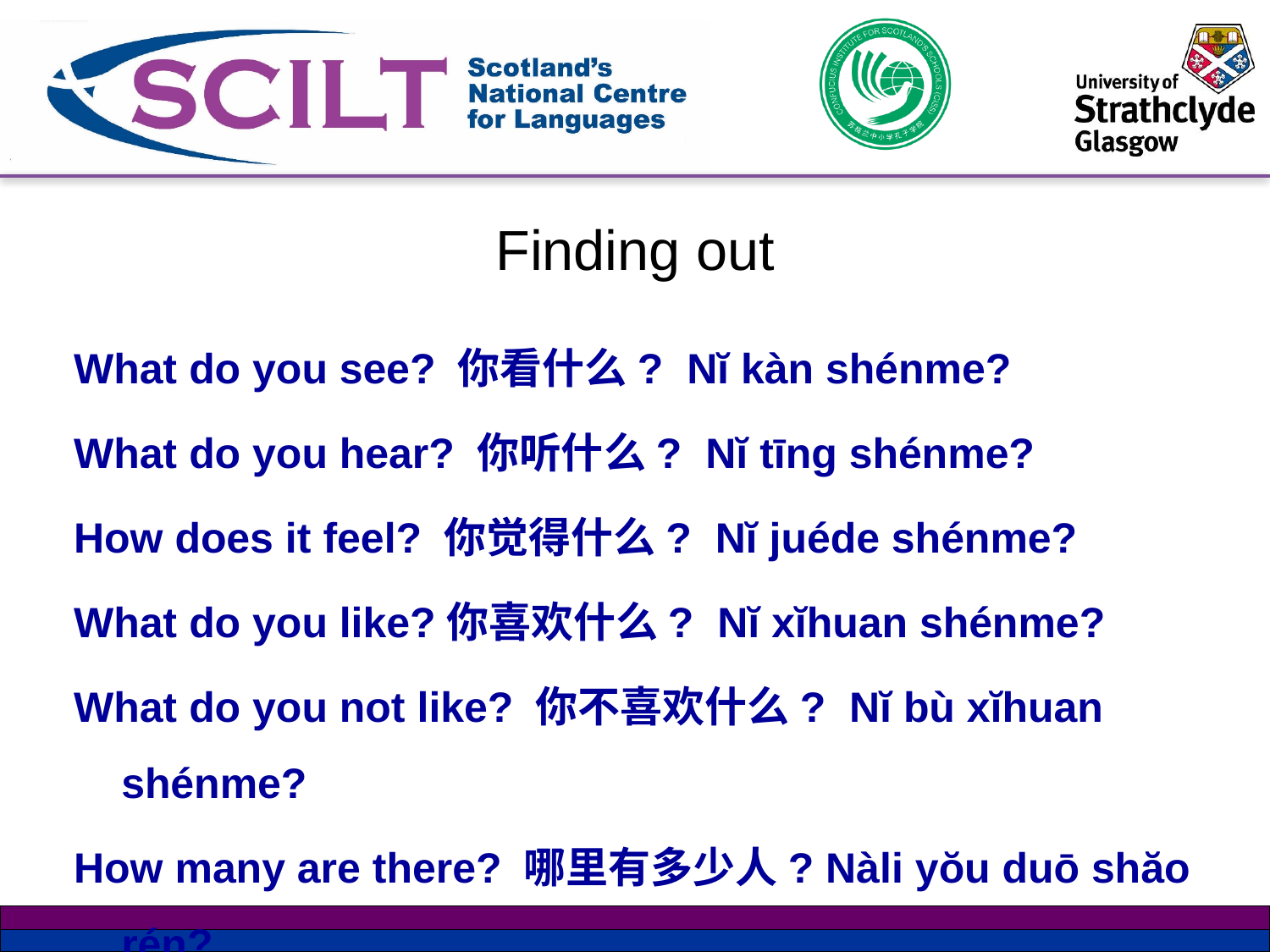

# Finding out
What do you see? 你看什么?  Nĭ kàn shénme?
What do you hear? 你听什么?  Nĭ tīng shénme?
How does it feel? 你觉得什么?  Nĭ juéde shénme?
What do you like?你喜欢什么?  Nĭ xĭhuan shénme?
What do you not like? 你不喜欢什么?  Nĭ bù xĭhuan shénme?
How many are there? 哪里有多少人? Nàli yŏu duō shăo rén?
What colour is it? 这个是什么颜色? Zhѐ ge shì shénme yánsѐ?